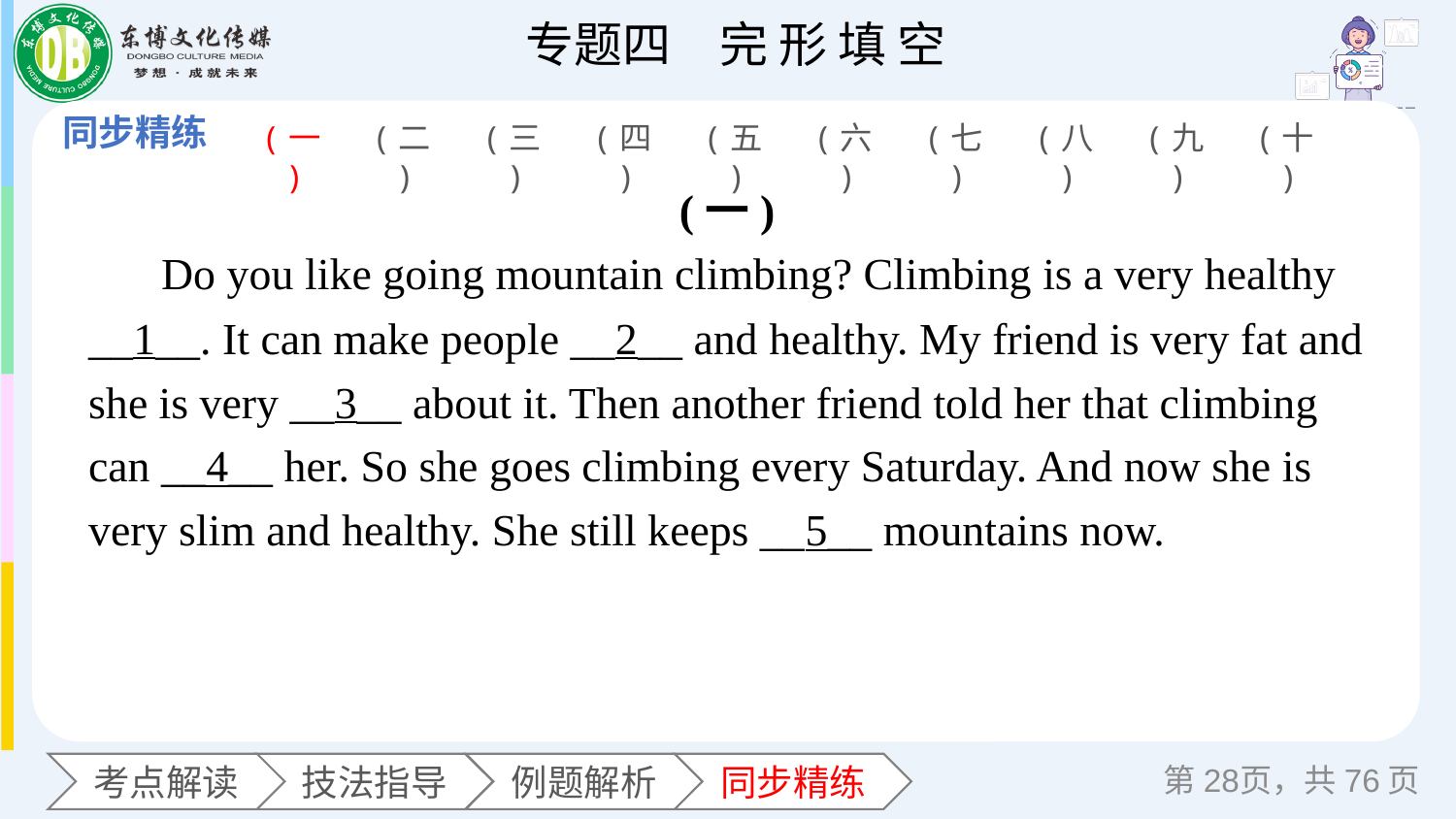

(一)
(二)
(三)
(四)
(五)
(六)
(七)
(八)
(九)
(十)
(一)
Do you like going mountain climbing? Climbing is a very healthy __1__. It can make people __2__ and healthy. My friend is very fat and she is very __3__ about it. Then another friend told her that climbing can __4__ her. So she goes climbing every Saturday. And now she is very slim and healthy. She still keeps __5__ mountains now.
第28页，共76页